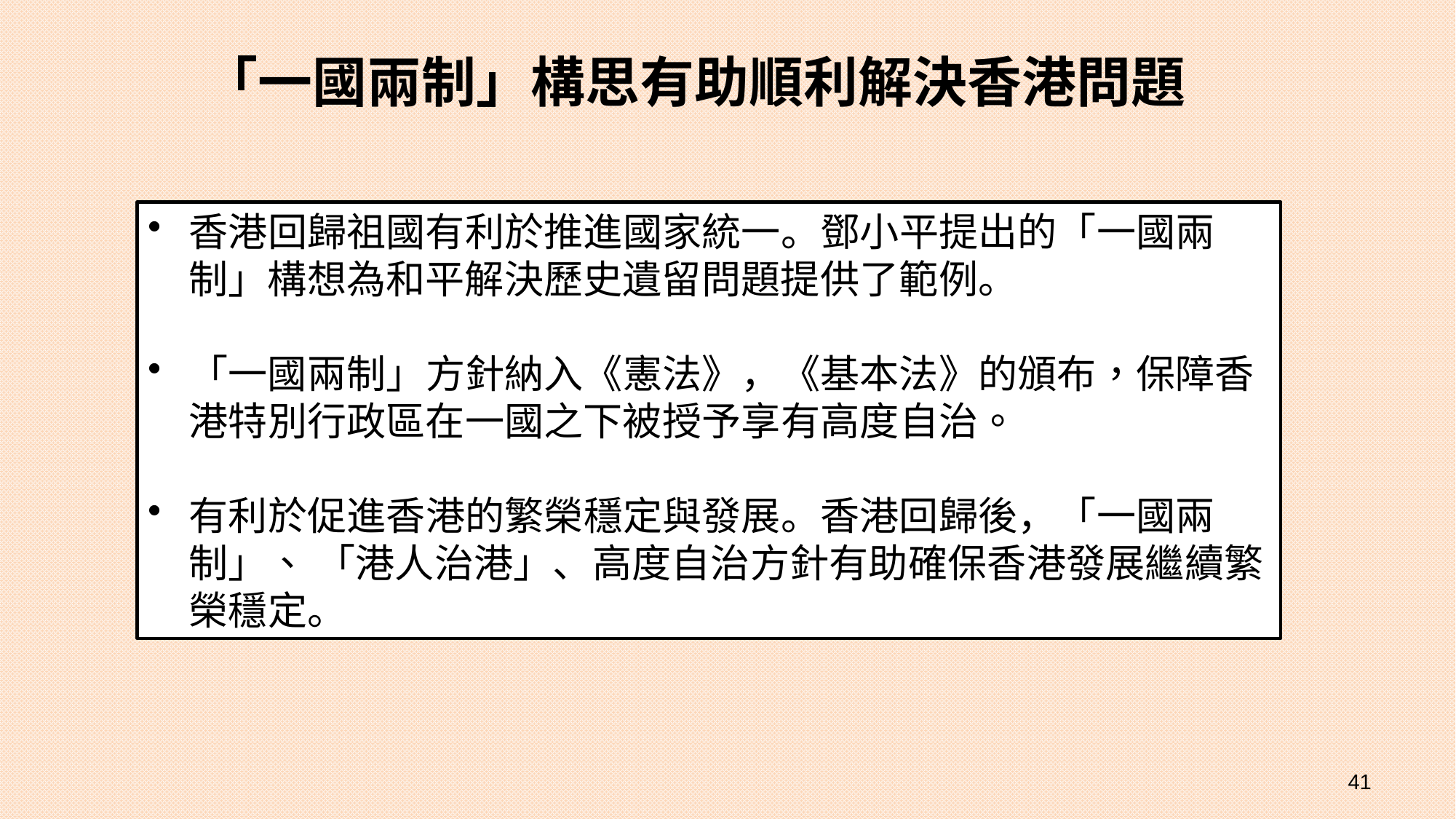

「一國兩制」構思有助順利解決香港問題
香港回歸祖國有利於推進國家統一。鄧小平提出的「一國兩制」構想為和平解決歷史遺留問題提供了範例。

「一國兩制」方針納入《憲法》，《基本法》的頒布，保障香港特別行政區在一國之下被授予享有高度自治。

有利於促進香港的繁榮穩定與發展。香港回歸後，「一國兩制」、 「港人治港」、高度自治方針有助確保香港發展繼續繁榮穩定。
41